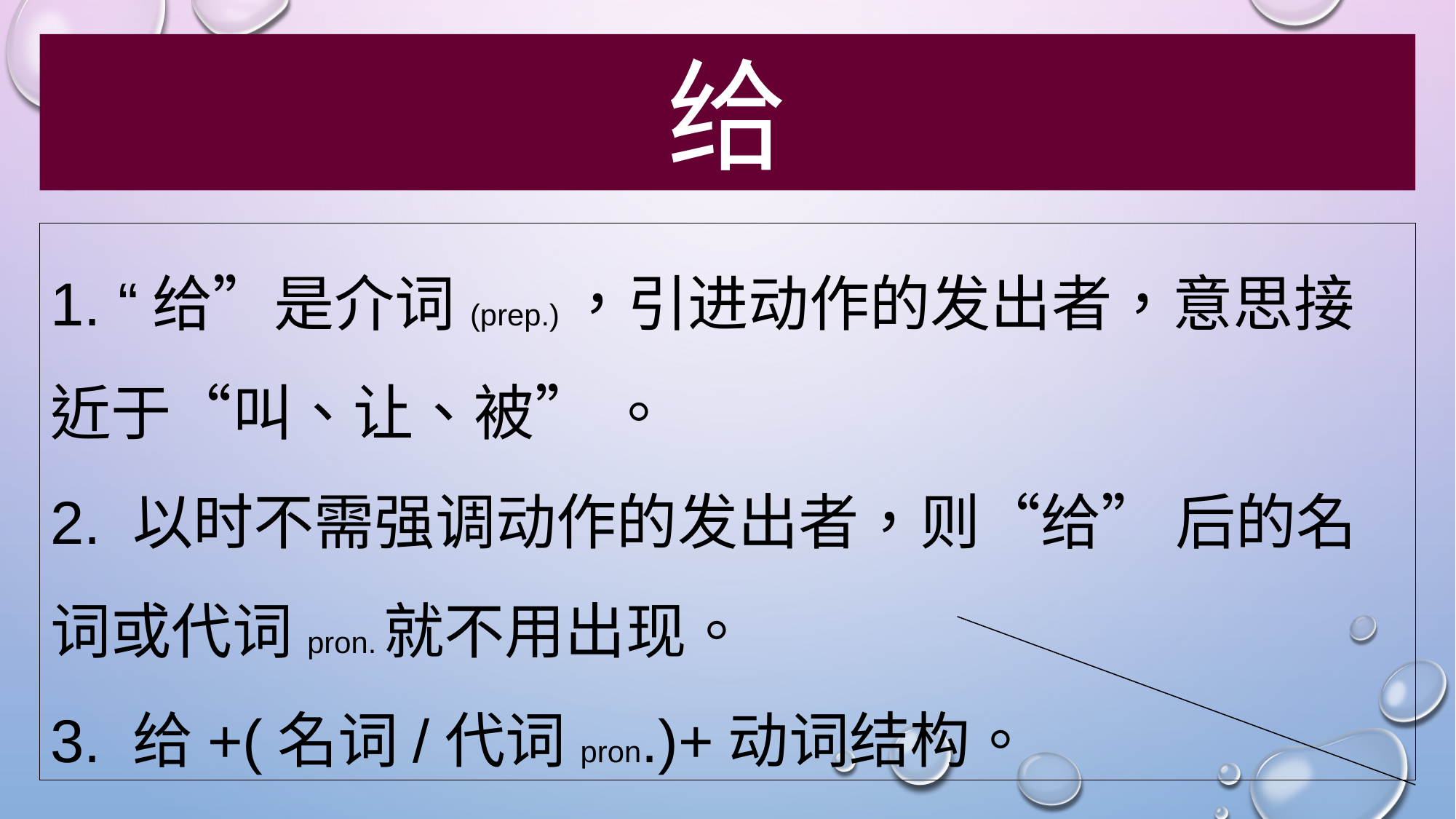

给
1. “给”是介词(prep.)，引进动作的发出者，意思接近于“叫、让、被” 。
2. 以时不需强调动作的发出者，则“给” 后的名词或代词pron.就不用出现。
3. 给+(名词/代词pron.)+动词结构。